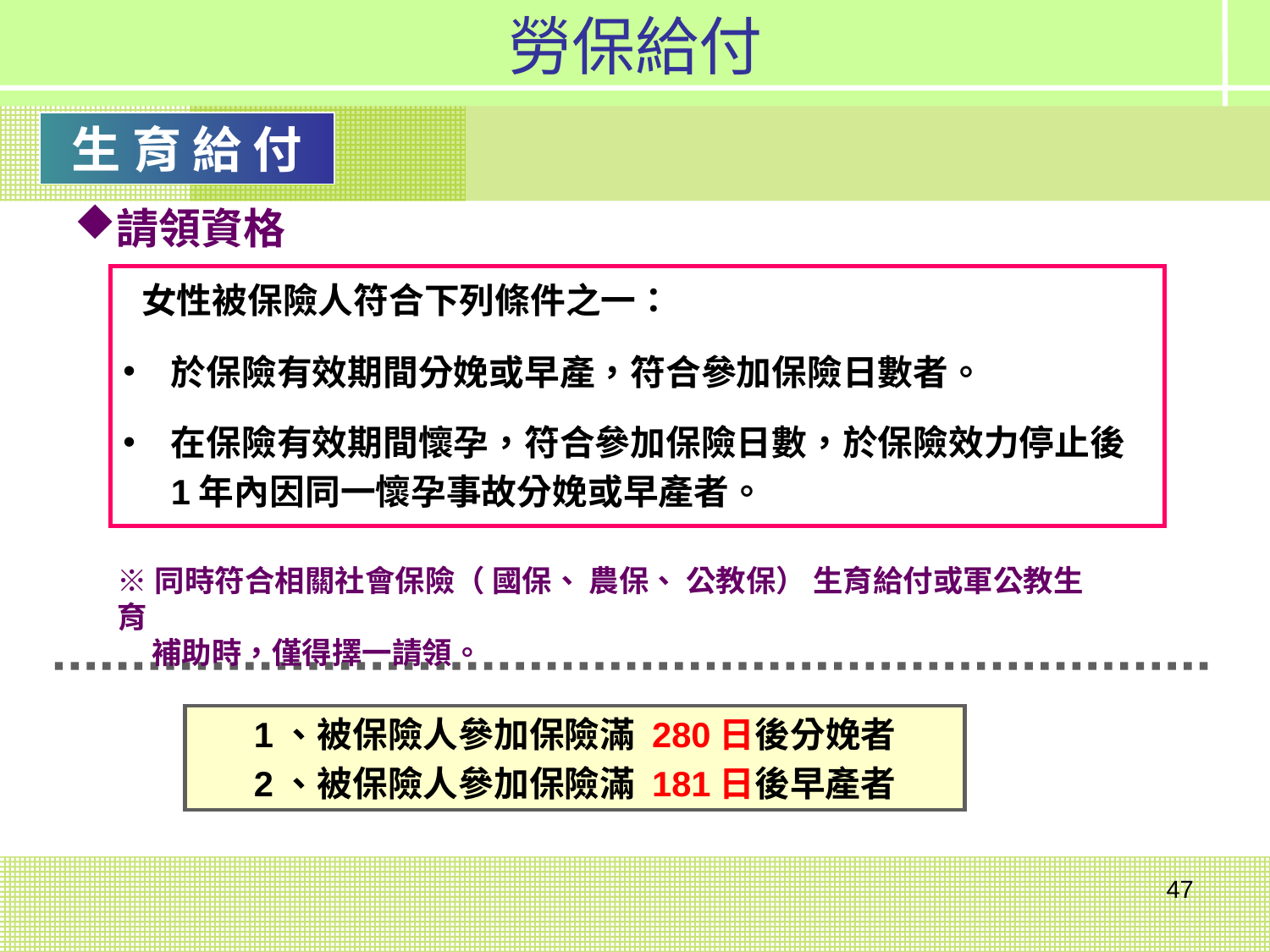

勞保給付

生 育 給 付
請領資格
 女性被保險人符合下列條件之一：
於保險有效期間分娩或早產，符合參加保險日數者。
在保險有效期間懷孕，符合參加保險日數，於保險效力停止後1年內因同一懷孕事故分娩或早產者。
※同時符合相關社會保險（ 國保、 農保、 公教保） 生育給付或軍公教生育
    補助時，僅得擇一請領。

1、被保險人參加保險滿 280日後分娩者
2、被保險人參加保險滿 181日後早產者
47